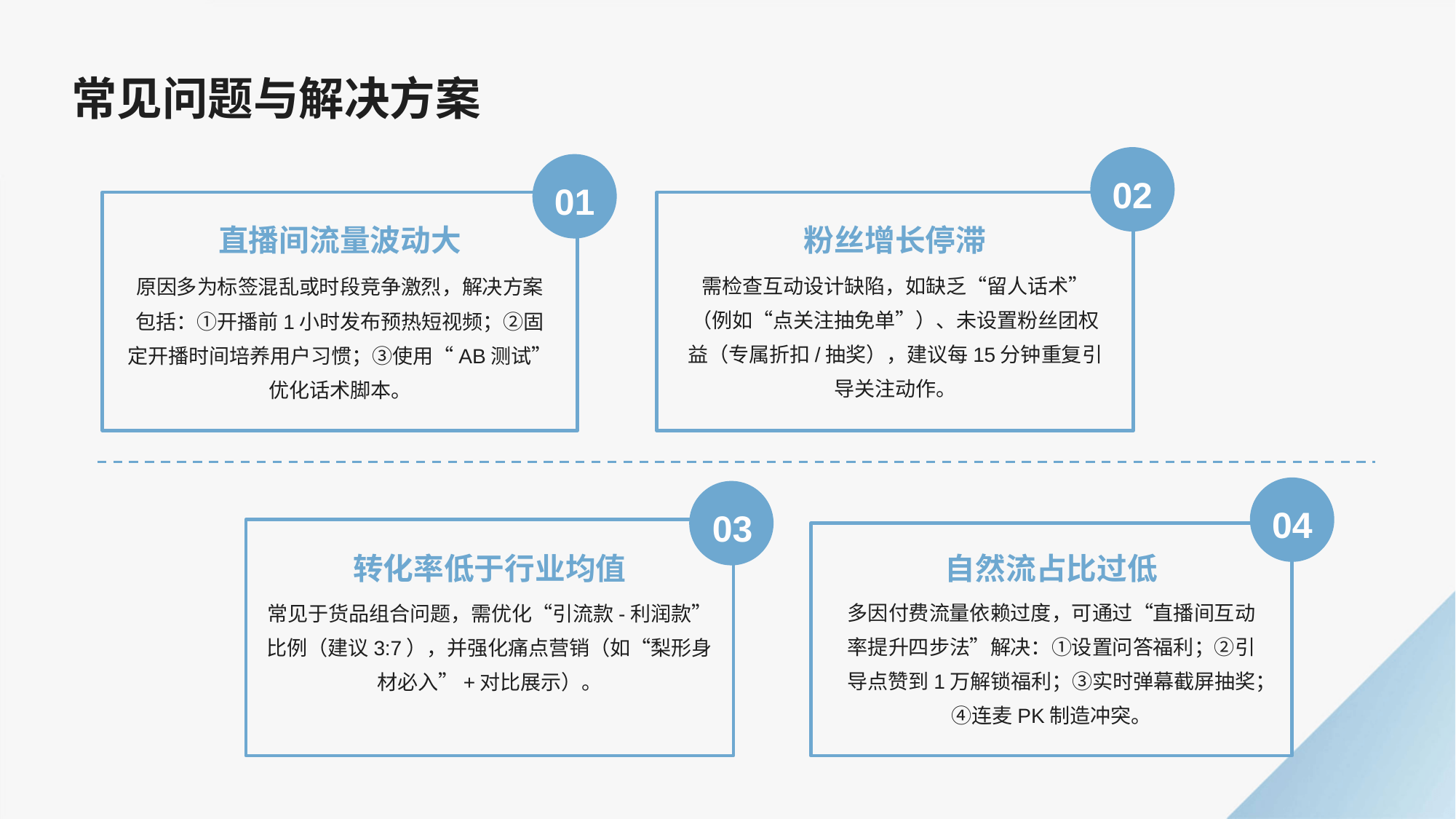

常见问题与解决方案
02

01

直播间流量波动大
粉丝增长停滞
需检查互动设计缺陷，如缺乏“留人话术”（例如“点关注抽免单”）、未设置粉丝团权益（专属折扣/抽奖），建议每15分钟重复引导关注动作。
原因多为标签混乱或时段竞争激烈，解决方案包括：①开播前1小时发布预热短视频；②固定开播时间培养用户习惯；③使用“AB测试”优化话术脚本。
04

03

转化率低于行业均值
自然流占比过低
多因付费流量依赖过度，可通过“直播间互动率提升四步法”解决：①设置问答福利；②引导点赞到1万解锁福利；③实时弹幕截屏抽奖；④连麦PK制造冲突。
常见于货品组合问题，需优化“引流款-利润款”比例（建议3:7），并强化痛点营销（如“梨形身材必入”+对比展示）。
2014